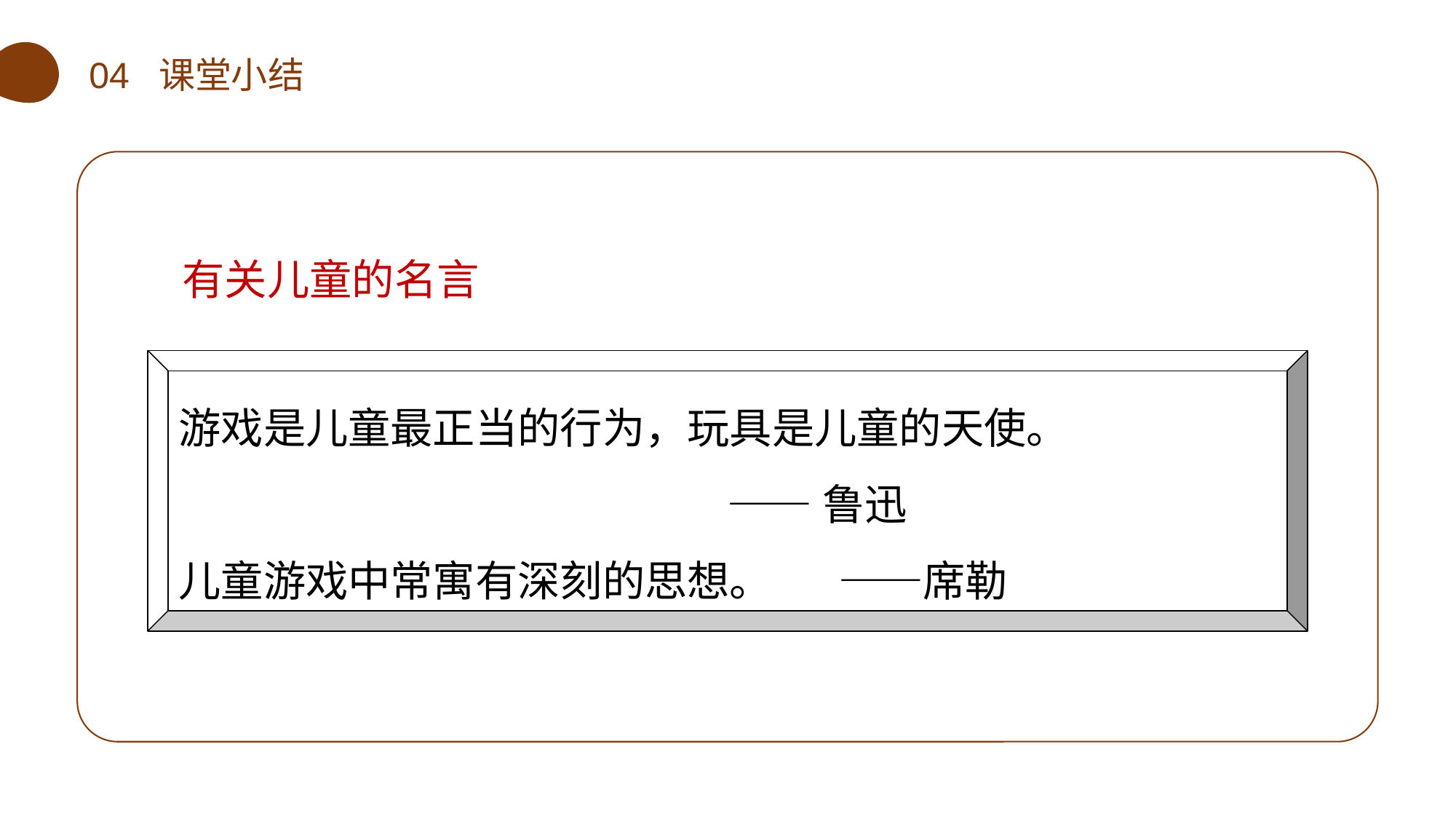

04  课堂小结
有关儿童的名言
游戏是儿童最正当的行为，玩具是儿童的天使。
                                                          ——鲁迅
儿童游戏中常寓有深刻的思想。       ——席勒